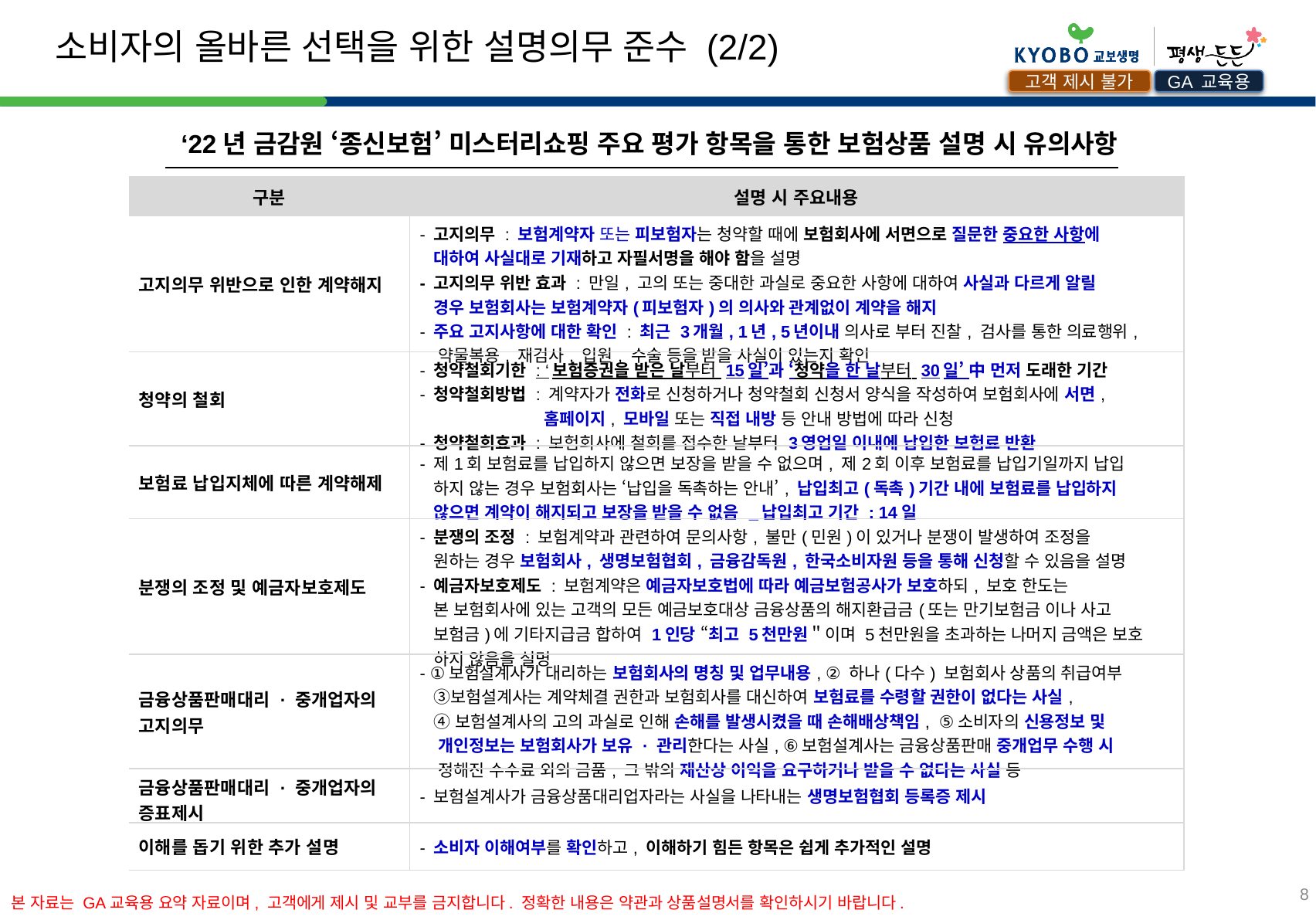

소비자의 올바른 선택을 위한 설명의무 준수 (2/2)
GA 교육용
고객 제시 불가
‘22년 금감원 ‘종신보험’ 미스터리쇼핑 주요 평가 항목을 통한 보험상품 설명 시 유의사항
| 구분 | 설명 시 주요내용 |
| --- | --- |
| 고지의무 위반으로 인한 계약해지 | - 고지의무 : 보험계약자 또는 피보험자는 청약할 때에 보험회사에 서면으로 질문한 중요한 사항에 대하여 사실대로 기재하고 자필서명을 해야 함을 설명 - 고지의무 위반 효과 : 만일, 고의 또는 중대한 과실로 중요한 사항에 대하여 사실과 다르게 알릴 경우 보험회사는 보험계약자(피보험자)의 의사와 관계없이 계약을 해지 - 주요 고지사항에 대한 확인 : 최근 3개월, 1년, 5년이내 의사로 부터 진찰, 검사를 통한 의료행위, 약물복용, 재검사, 입원, 수술 등을 받을 사실이 있는지 확인 |
| 청약의 철회 | - 청약철회기한 : ‘보험증권을 받은 날부터 15일’과 ‘청약을 한 날부터 30일’ 中 먼저 도래한 기간 - 청약철회방법 : 계약자가 전화로 신청하거나 청약철회 신청서 양식을 작성하여 보험회사에 서면, 홈페이지, 모바일 또는 직접 내방 등 안내 방법에 따라 신청 - 청약철회효과 : 보험회사에 철회를 접수한 날부터 3영업일 이내에 납입한 보험료 반환 |
| 보험료 납입지체에 따른 계약해제 | - 제1회 보험료를 납입하지 않으면 보장을 받을 수 없으며, 제2회 이후 보험료를 납입기일까지 납입 하지 않는 경우 보험회사는 ‘납입을 독촉하는 안내’, 납입최고(독촉)기간 내에 보험료를 납입하지 않으면 계약이 해지되고 보장을 받을 수 없음 \_납입최고 기간 : 14일 |
| 분쟁의 조정 및 예금자보호제도 | - 분쟁의 조정 : 보험계약과 관련하여 문의사항, 불만(민원)이 있거나 분쟁이 발생하여 조정을 원하는 경우 보험회사, 생명보험협회, 금융감독원, 한국소비자원 등을 통해 신청할 수 있음을 설명 - 예금자보호제도 : 보험계약은 예금자보호법에 따라 예금보험공사가 보호하되, 보호 한도는 본 보험회사에 있는 고객의 모든 예금보호대상 금융상품의 해지환급금(또는 만기보험금 이나 사고 보험금)에 기타지급금 합하여 1인당 “최고 5천만원＂이며 5천만원을 초과하는 나머지 금액은 보호 하지 않음을 설명 |
| 금융상품판매대리 · 중개업자의 고지의무 | - ①보험설계사가 대리하는 보험회사의 명칭 및 업무내용, ② 하나(다수) 보험회사 상품의 취급여부 ③보험설계사는 계약체결 권한과 보험회사를 대신하여 보험료를 수령할 권한이 없다는 사실, ④보험설계사의 고의 과실로 인해 손해를 발생시켰을 때 손해배상책임, ⑤소비자의 신용정보 및 개인정보는 보험회사가 보유 · 관리한다는 사실, ⑥보험설계사는 금융상품판매 중개업무 수행 시 정해진 수수료 외의 금품, 그 밖의 재산상 이익을 요구하거나 받을 수 없다는 사실 등 |
| 금융상품판매대리 · 중개업자의 증표제시 | - 보험설계사가 금융상품대리업자라는 사실을 나타내는 생명보험협회 등록증 제시 |
| 이해를 돕기 위한 추가 설명 | - 소비자 이해여부를 확인하고, 이해하기 힘든 항목은 쉽게 추가적인 설명 |
8
본 자료는 GA교육용 요약자료이며, 고객에게 제시 및 교부를 금지합니다. 정확한 내용은 약관과 상품설명서를 확인하시기 바랍니다.
본 자료는 GA교육용 요약 자료이며, 고객에게 제시 및 교부를 금지합니다. 정확한 내용은 약관과 상품설명서를 확인하시기 바랍니다.